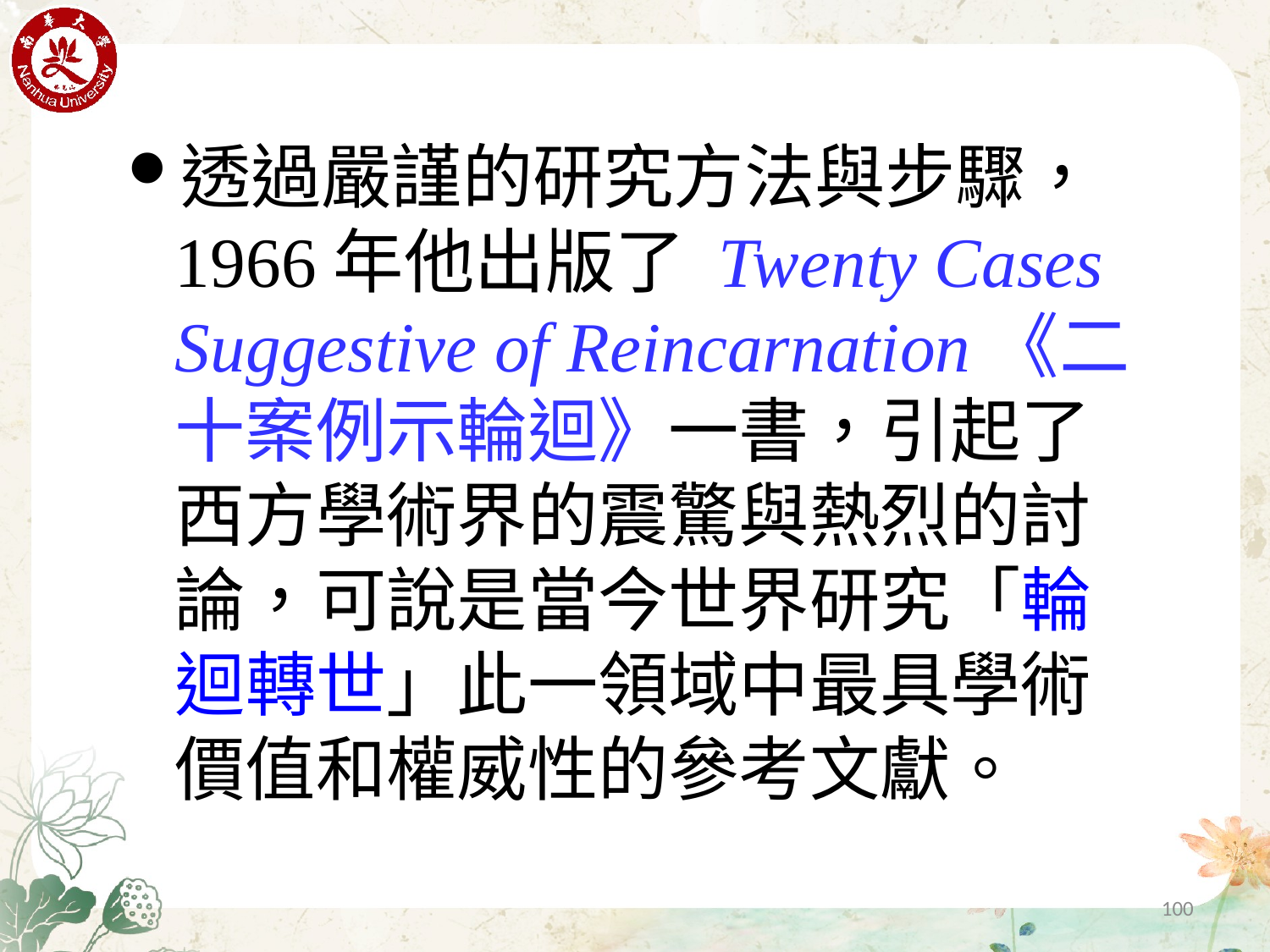

透過嚴謹的研究方法與步驟， 1966年他出版了 Twenty Cases Suggestive of Reincarnation《二十案例示輪迴》一書，引起了西方學術界的震驚與熱烈的討論，可說是當今世界研究「輪迴轉世」此一領域中最具學術價值和權威性的參考文獻。
100